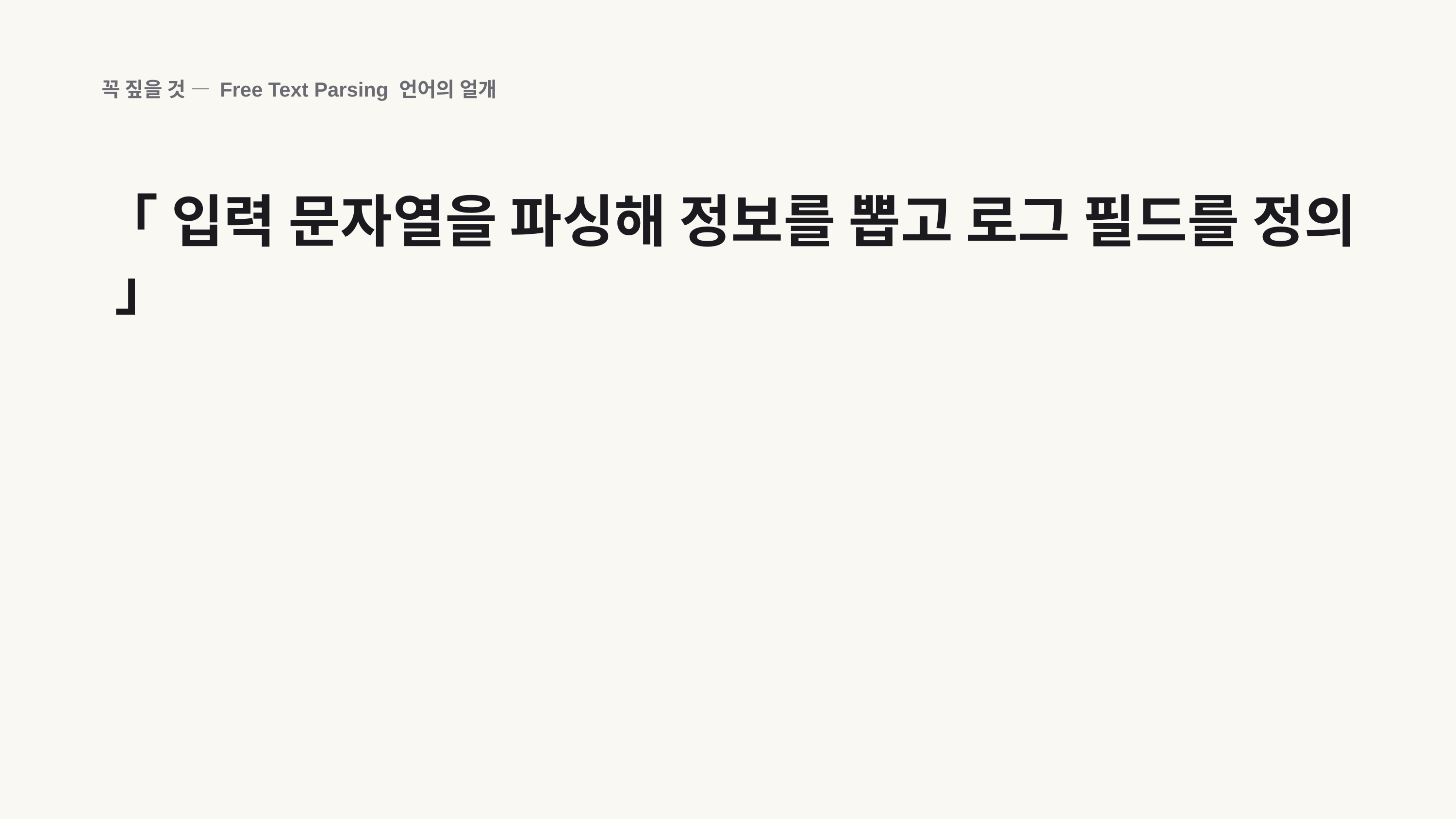

꼭 짚을 것 — Free Text Parsing 언어의 얼개
「 입력 문자열을 파싱해 정보를 뽑고 로그 필드를 정의 」